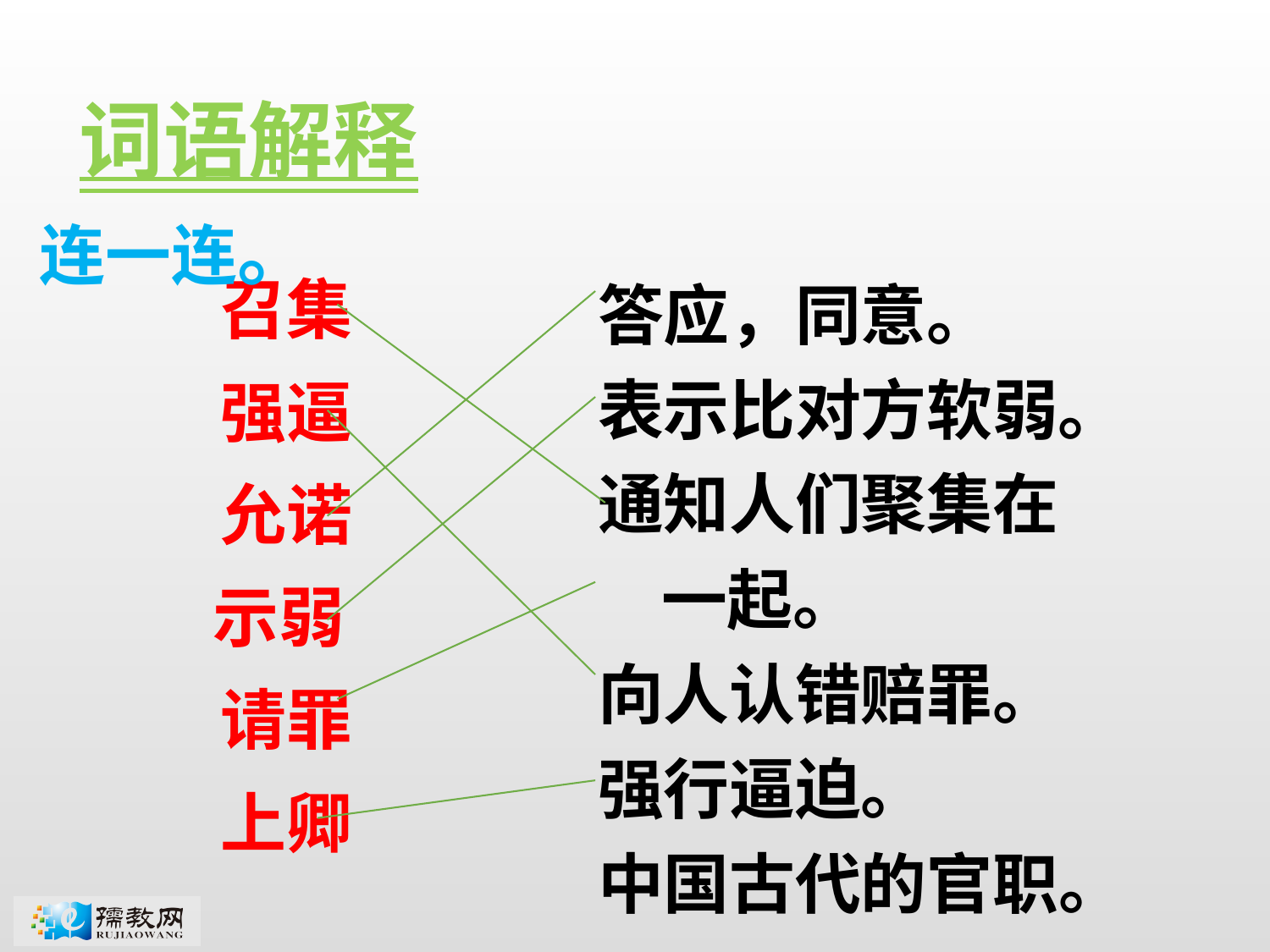

词语解释

连一连。
召集
强逼
允诺
示弱
请罪
上卿
答应，同意。
表示比对方软弱。
通知人们聚集在一起。
向人认错赔罪。
强行逼迫。
中国古代的官职。